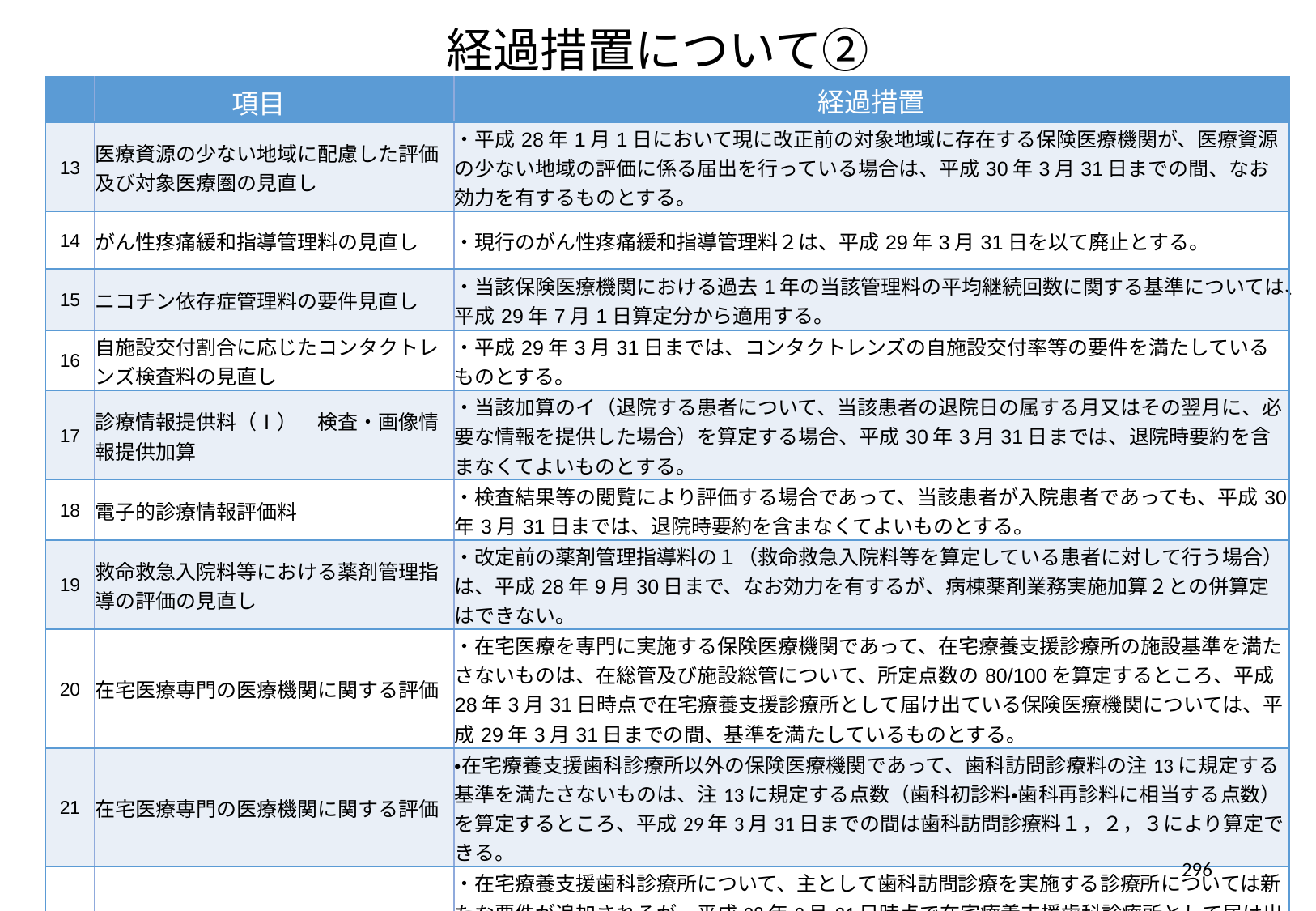

経過措置について②
|  | 項目 | 経過措置 |
| --- | --- | --- |
| 13 | 医療資源の少ない地域に配慮した評価及び対象医療圏の見直し | ・平成28年1月1日において現に改正前の対象地域に存在する保険医療機関が、医療資源の少ない地域の評価に係る届出を行っている場合は、平成30年3月31日までの間、なお効力を有するものとする。 |
| 14 | がん性疼痛緩和指導管理料の見直し | ・現行のがん性疼痛緩和指導管理料２は、平成29年3月31日を以て廃止とする。 |
| 15 | ニコチン依存症管理料の要件見直し | ・当該保険医療機関における過去1年の当該管理料の平均継続回数に関する基準については、平成29年7月1日算定分から適用する。 |
| 16 | 自施設交付割合に応じたコンタクトレンズ検査料の見直し | ・平成29年3月31日までは、コンタクトレンズの自施設交付率等の要件を満たしているものとする。 |
| 17 | 診療情報提供料（Ⅰ）　検査・画像情報提供加算 | ・当該加算のイ（退院する患者について、当該患者の退院日の属する月又はその翌月に、必要な情報を提供した場合）を算定する場合、平成30年3月31日までは、退院時要約を含まなくてよいものとする。 |
| 18 | 電子的診療情報評価料 | ・検査結果等の閲覧により評価する場合であって、当該患者が入院患者であっても、平成30年3月31日までは、退院時要約を含まなくてよいものとする。 |
| 19 | 救命救急入院料等における薬剤管理指導の評価の見直し | ・改定前の薬剤管理指導料の１（救命救急入院料等を算定している患者に対して行う場合）は、平成28年9月30日まで、なお効力を有するが、病棟薬剤業務実施加算２との併算定はできない。 |
| 20 | 在宅医療専門の医療機関に関する評価 | ・在宅医療を専門に実施する保険医療機関であって、在宅療養支援診療所の施設基準を満たさないものは、在総管及び施設総管について、所定点数の80/100を算定するところ、平成28年3月31日時点で在宅療養支援診療所として届け出ている保険医療機関については、平成29年3月31日までの間、基準を満たしているものとする。 |
| 21 | 在宅医療専門の医療機関に関する評価 | ・在宅療養支援歯科診療所以外の保険医療機関であって、歯科訪問診療料の注13に規定する基準を満たさないものは、注13に規定する点数（歯科初診料・歯科再診料に相当する点数）を算定するところ、平成29年3月31日までの間は歯科訪問診療料１，２，３により算定できる。 |
| 22 | 在宅療養支援歯科診療所の要件追加 | ・在宅療養支援歯科診療所について、主として歯科訪問診療を実施する診療所については新たな要件が追加されるが、平成28年3月31日時点で在宅療養支援歯科診療所として届け出ている保険医療機関については、平成29年3月31日までの間、基準を満たしているものとする。 |
| 23 | 在宅時医学総合管理料の対象となる住居 | ・有料老人ホーム、サービス付き高齢者向け住宅、認知症グループホームに居住する患者であって、平成28年3月以前に当該住居に居住している際に、在宅時医学総合管理料を算定した患者については、平成29年3月31日までの間に限り、在宅時医学総合管理料を算定できることとする。 |
296